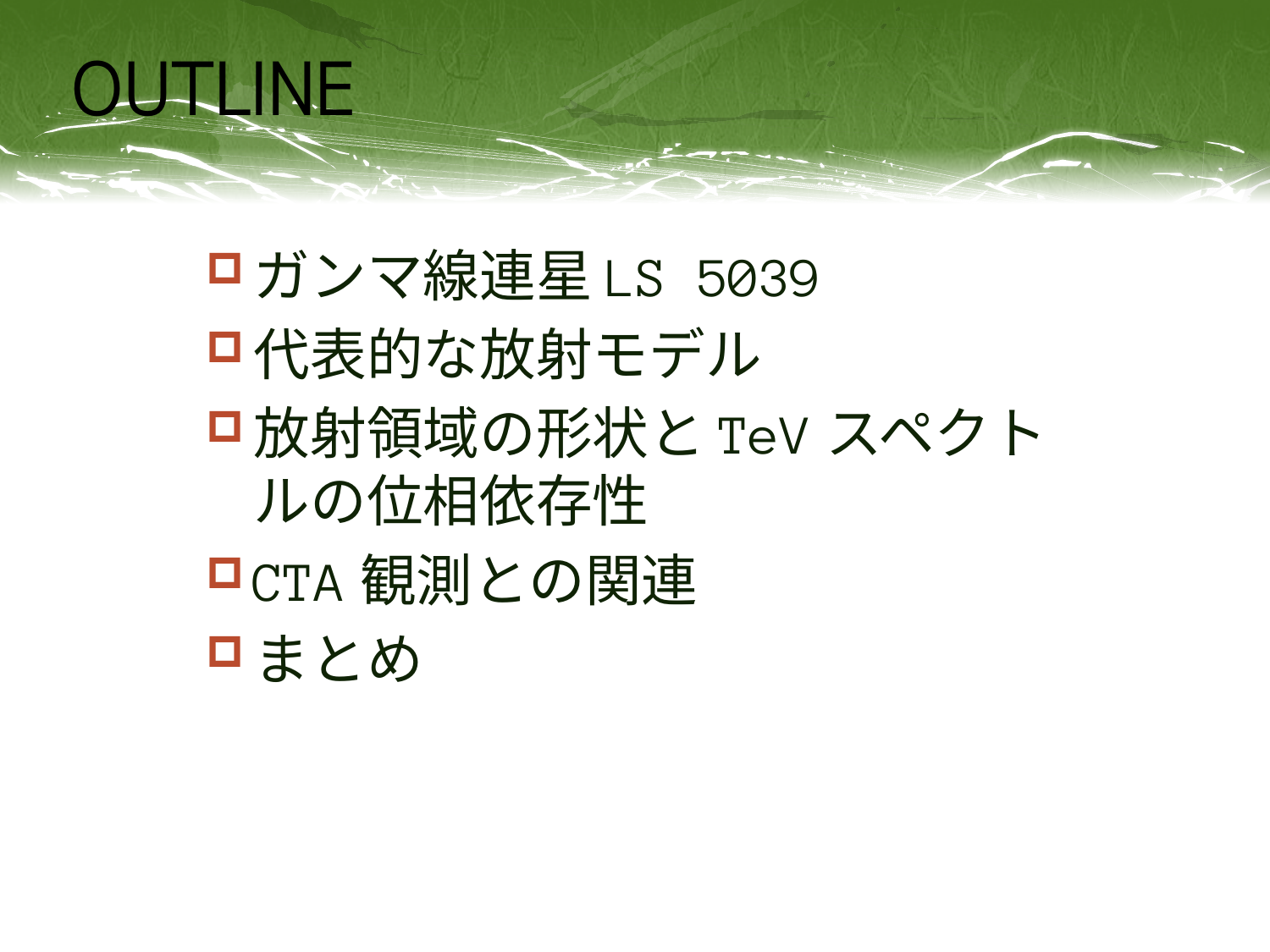

# OUTLINE
ガンマ線連星LS 5039
代表的な放射モデル
放射領域の形状とTeVスペクトルの位相依存性
CTA観測との関連
まとめ